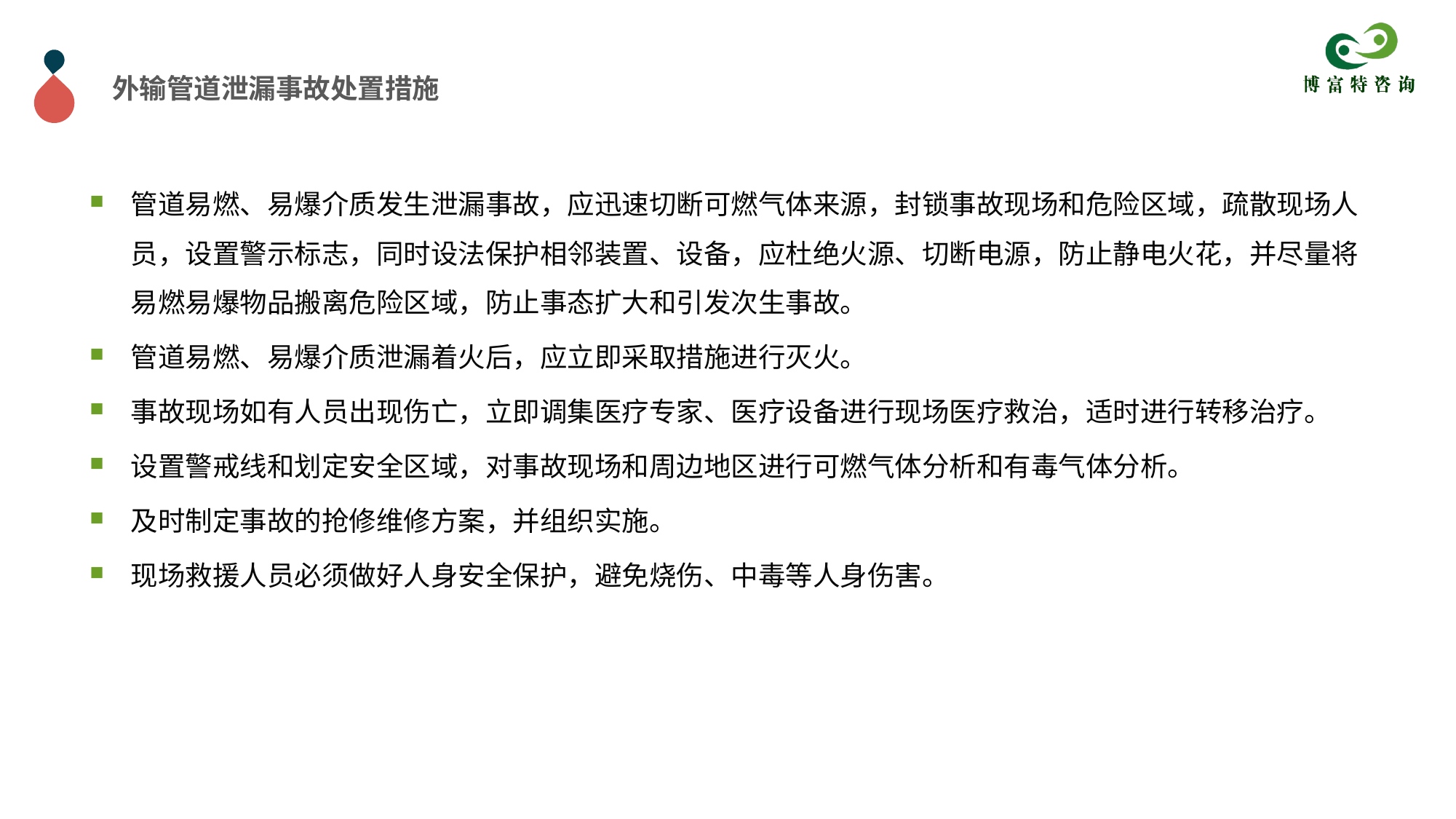

外输管道泄漏事故处置措施
管道易燃、易爆介质发生泄漏事故，应迅速切断可燃气体来源，封锁事故现场和危险区域，疏散现场人员，设置警示标志，同时设法保护相邻装置、设备，应杜绝火源、切断电源，防止静电火花，并尽量将易燃易爆物品搬离危险区域，防止事态扩大和引发次生事故。
管道易燃、易爆介质泄漏着火后，应立即采取措施进行灭火。
事故现场如有人员出现伤亡，立即调集医疗专家、医疗设备进行现场医疗救治，适时进行转移治疗。
设置警戒线和划定安全区域，对事故现场和周边地区进行可燃气体分析和有毒气体分析。
及时制定事故的抢修维修方案，并组织实施。
现场救援人员必须做好人身安全保护，避免烧伤、中毒等人身伤害。